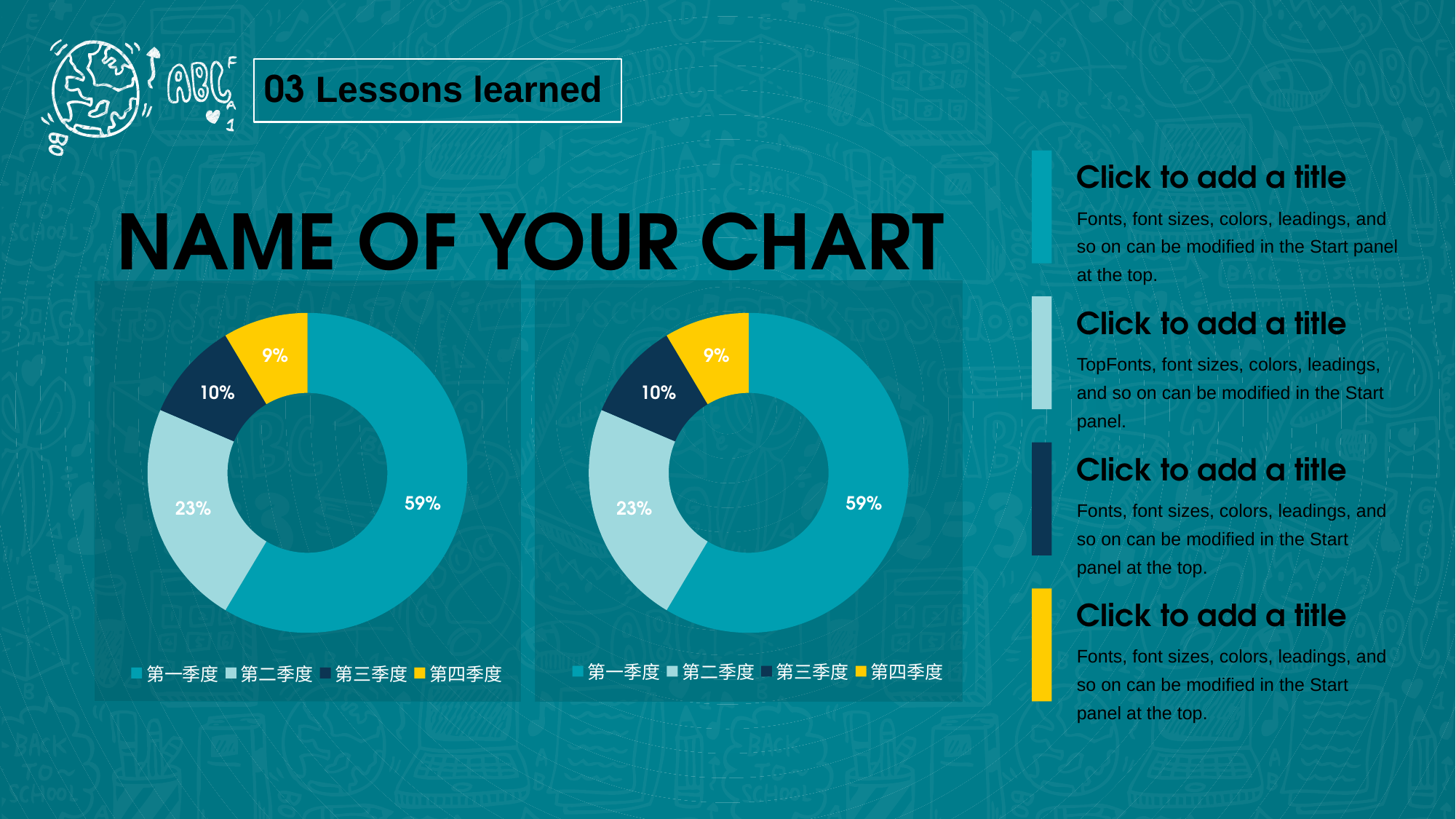

03 Lessons learned
Click to add a title

Fonts, font sizes, colors, leadings, and so on can be modified in the Start panel at the top.
NAME OF YOUR CHART

### Chart

| Category | 销售额 |
|---|---|
| 第一季度 | 8.2 |
| 第二季度 | 3.2 |
| 第三季度 | 1.4 |
| 第四季度 | 1.2 |

### Chart

| Category | 销售额 |
|---|---|
| 第一季度 | 8.2 |
| 第二季度 | 3.2 |
| 第三季度 | 1.4 |
| 第四季度 | 1.2 |
Click to add a title

TopFonts, font sizes, colors, leadings, and so on can be modified in the Start panel.
Click to add a title

Fonts, font sizes, colors, leadings, and so on can be modified in the Start panel at the top.
Click to add a title

Fonts, font sizes, colors, leadings, and so on can be modified in the Start panel at the top.